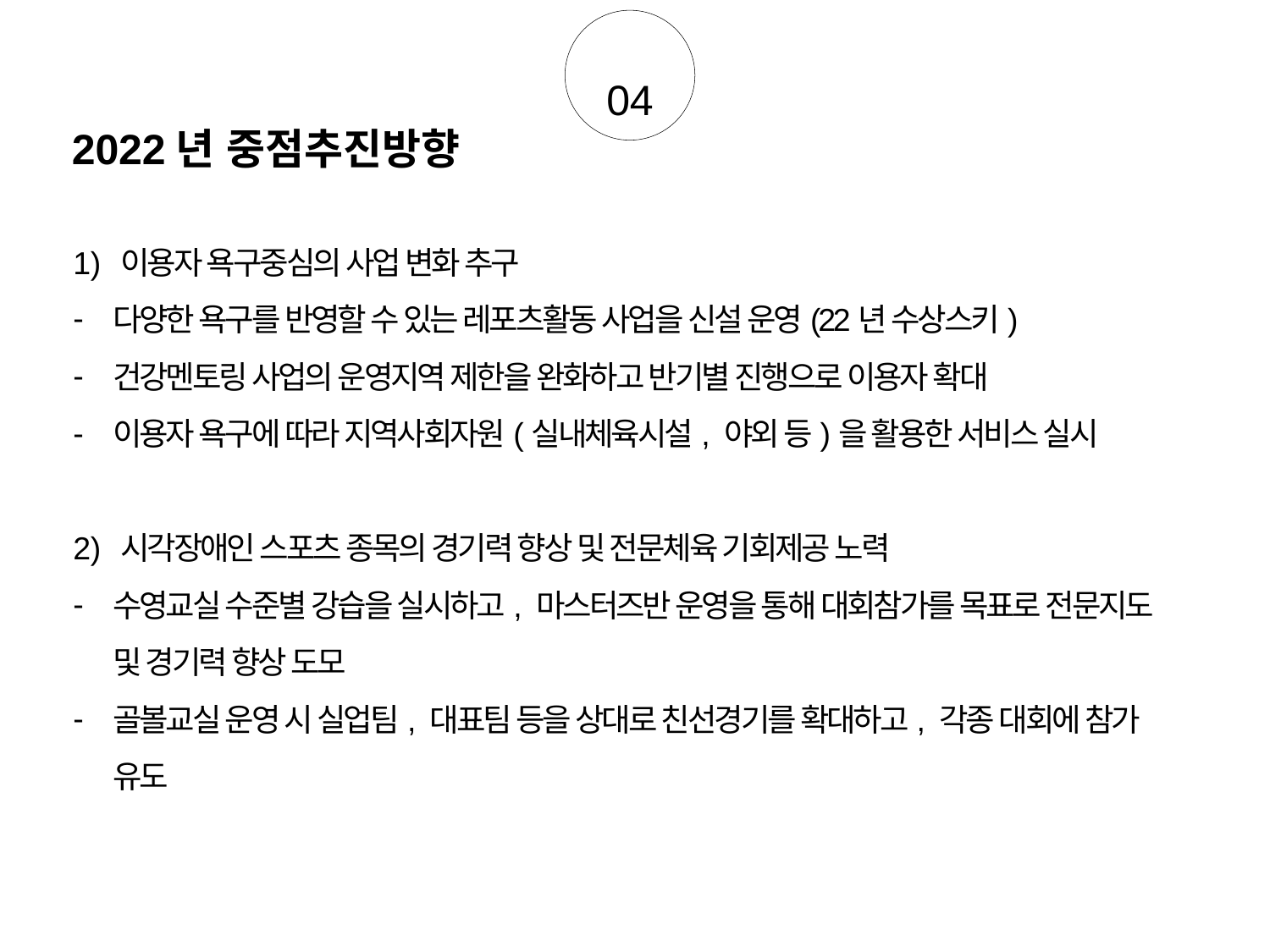

04
2022년 중점추진방향
이용자 욕구중심의 사업 변화 추구
다양한 욕구를 반영할 수 있는 레포츠활동 사업을 신설 운영(22년 수상스키)
건강멘토링 사업의 운영지역 제한을 완화하고 반기별 진행으로 이용자 확대
이용자 욕구에 따라 지역사회자원(실내체육시설, 야외 등)을 활용한 서비스 실시

시각장애인 스포츠 종목의 경기력 향상 및 전문체육 기회제공 노력
수영교실 수준별 강습을 실시하고, 마스터즈반 운영을 통해 대회참가를 목표로 전문지도 및 경기력 향상 도모
골볼교실 운영 시 실업팀, 대표팀 등을 상대로 친선경기를 확대하고, 각종 대회에 참가 유도